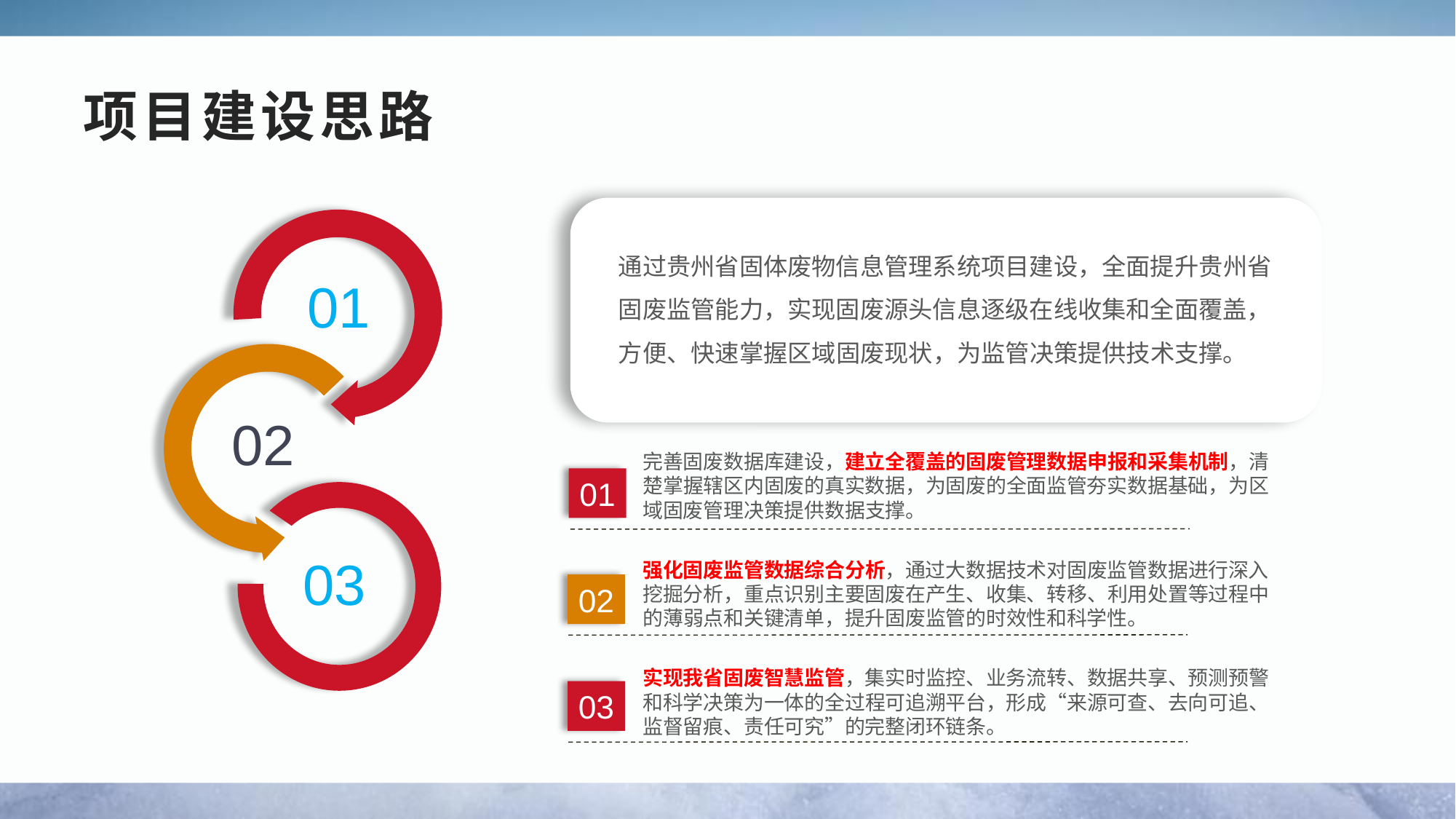

项目建设思路

通过贵州省固体废物信息管理系统项目建设，全面提升贵州省固废监管能力，实现固废源头信息逐级在线收集和全面覆盖，方便、快速掌握区域固废现状，为监管决策提供技术支撑。
01

02
完善固废数据库建设，建立全覆盖的固废管理数据申报和采集机制，清楚掌握辖区内固废的真实数据，为固废的全面监管夯实数据基础，为区域固废管理决策提供数据支撑。

01

03
强化固废监管数据综合分析，通过大数据技术对固废监管数据进行深入挖掘分析，重点识别主要固废在产生、收集、转移、利用处置等过程中的薄弱点和关键清单，提升固废监管的时效性和科学性。

02
实现我省固废智慧监管，集实时监控、业务流转、数据共享、预测预警和科学决策为一体的全过程可追溯平台，形成“来源可查、去向可追、监督留痕、责任可究”的完整闭环链条。

03